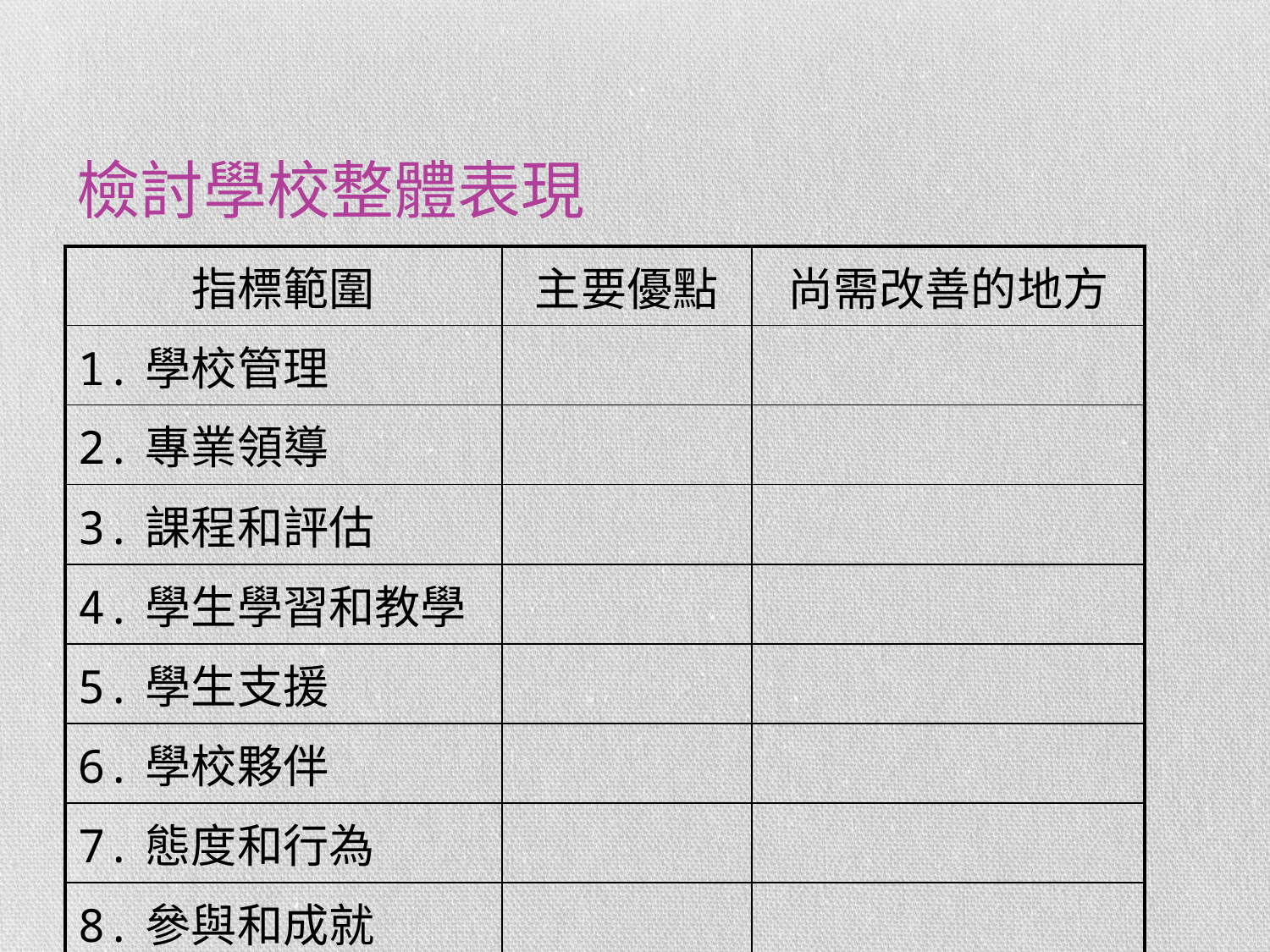

# 檢討學校整體表現
| 指標範圍 | 主要優點 | 尚需改善的地方 |
| --- | --- | --- |
| 1.學校管理 |  |  |
| 2.專業領導 |  |  |
| 3.課程和評估 |  |  |
| 4.學生學習和教學 |  |  |
| 5.學生支援 |  |  |
| 6.學校夥伴 |  |  |
| 7.態度和行為 |  |  |
| 8.參與和成就 |  |  |